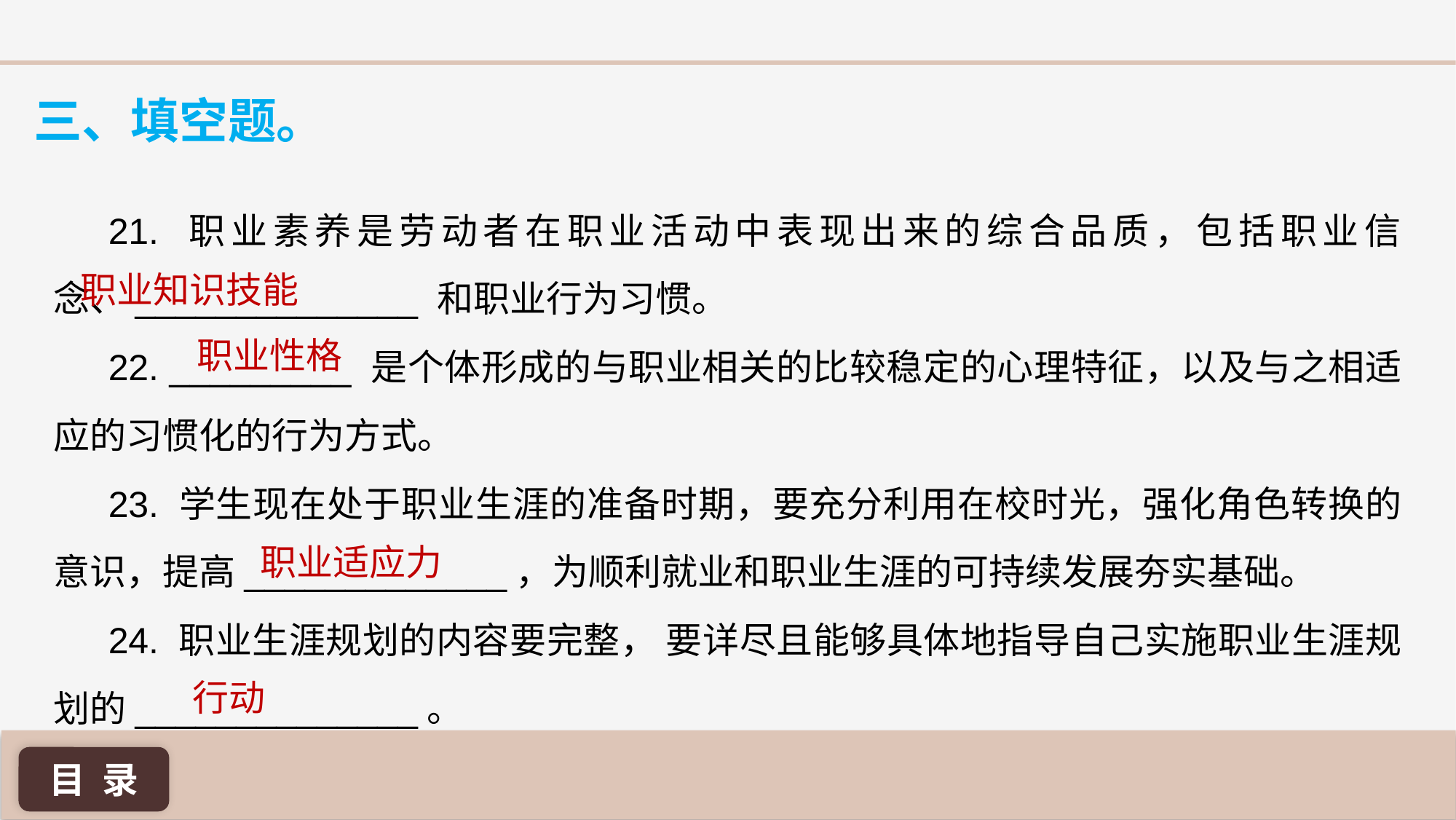

三、填空题。
21. 职业素养是劳动者在职业活动中表现出来的综合品质，包括职业信念、______________ 和职业行为习惯。
22. _________ 是个体形成的与职业相关的比较稳定的心理特征，以及与之相适应的习惯化的行为方式。
23. 学生现在处于职业生涯的准备时期，要充分利用在校时光，强化角色转换的意识，提高_____________，为顺利就业和职业生涯的可持续发展夯实基础。
24. 职业生涯规划的内容要完整， 要详尽且能够具体地指导自己实施职业生涯规划的______________。
职业知识技能
职业性格
职业适应力
行动